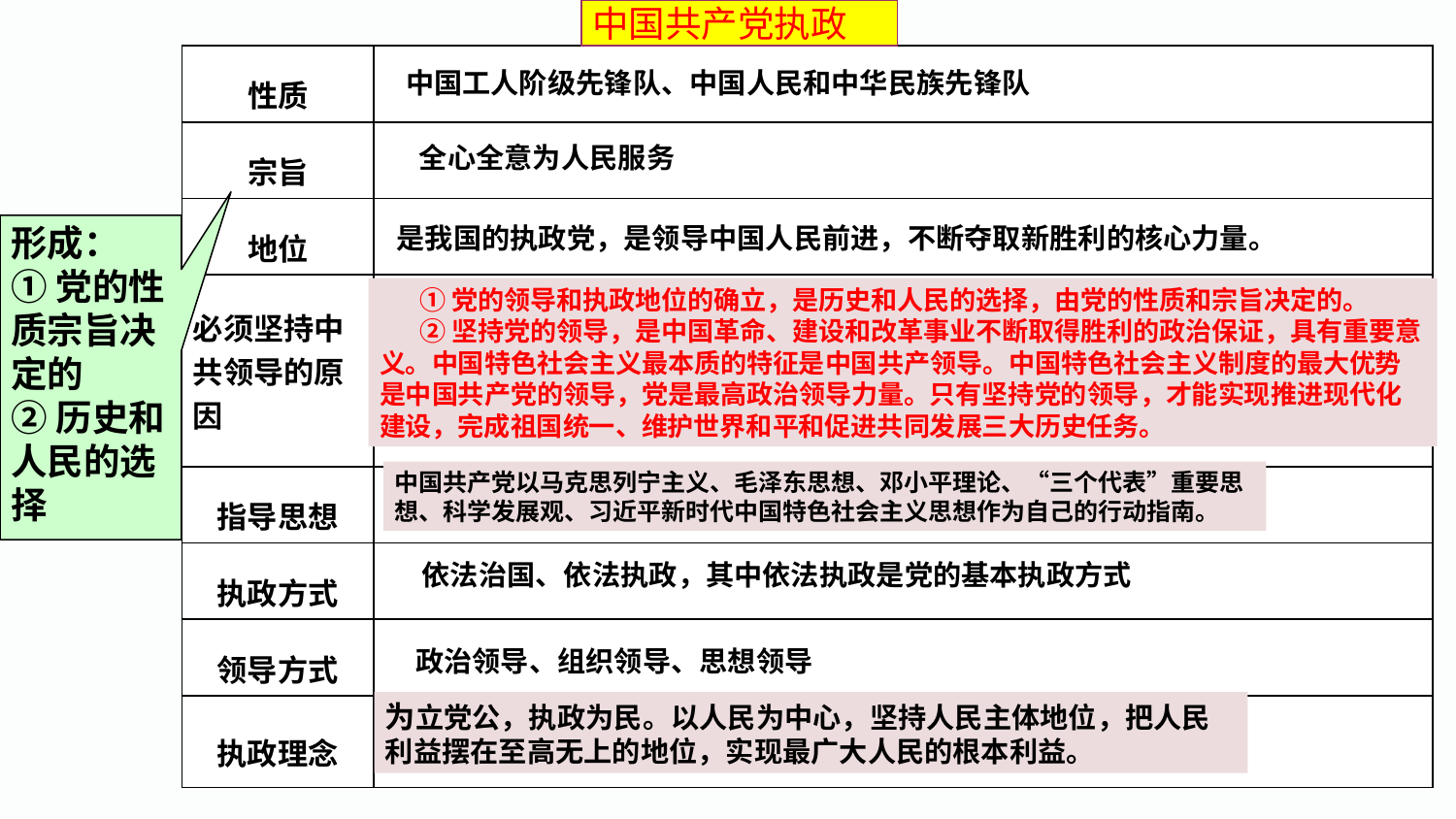

中国共产党执政
| 性质 |  |
| --- | --- |
| 宗旨 |  |
| 地位 |  |
| 必须坚持中共领导的原因 |  |
| 指导思想 |  |
| 执政方式 |  |
| 领导方式 |  |
| 执政理念 |  |
中国工人阶级先锋队、中国人民和中华民族先锋队
　全心全意为人民服务
是我国的执政党，是领导中国人民前进，不断夺取新胜利的核心力量。
形成：
①党的性质宗旨决定的
②历史和人民的选择

①党的领导和执政地位的确立，是历史和人民的选择，由党的性质和宗旨决定的。
②坚持党的领导，是中国革命、建设和改革事业不断取得胜利的政治保证，具有重要意义。中国特色社会主义最本质的特征是中国共产领导。中国特色社会主义制度的最大优势是中国共产党的领导，党是最高政治领导力量。只有坚持党的领导，才能实现推进现代化建设，完成祖国统一、维护世界和平和促进共同发展三大历史任务。
中国共产党以马克思列宁主义、毛泽东思想、邓小平理论、“三个代表”重要思想、科学发展观、习近平新时代中国特色社会主义思想作为自己的行动指南。
依法治国、依法执政，其中依法执政是党的基本执政方式
政治领导、组织领导、思想领导
为立党公，执政为民。以人民为中心，坚持人民主体地位，把人民利益摆在至高无上的地位，实现最广大人民的根本利益。